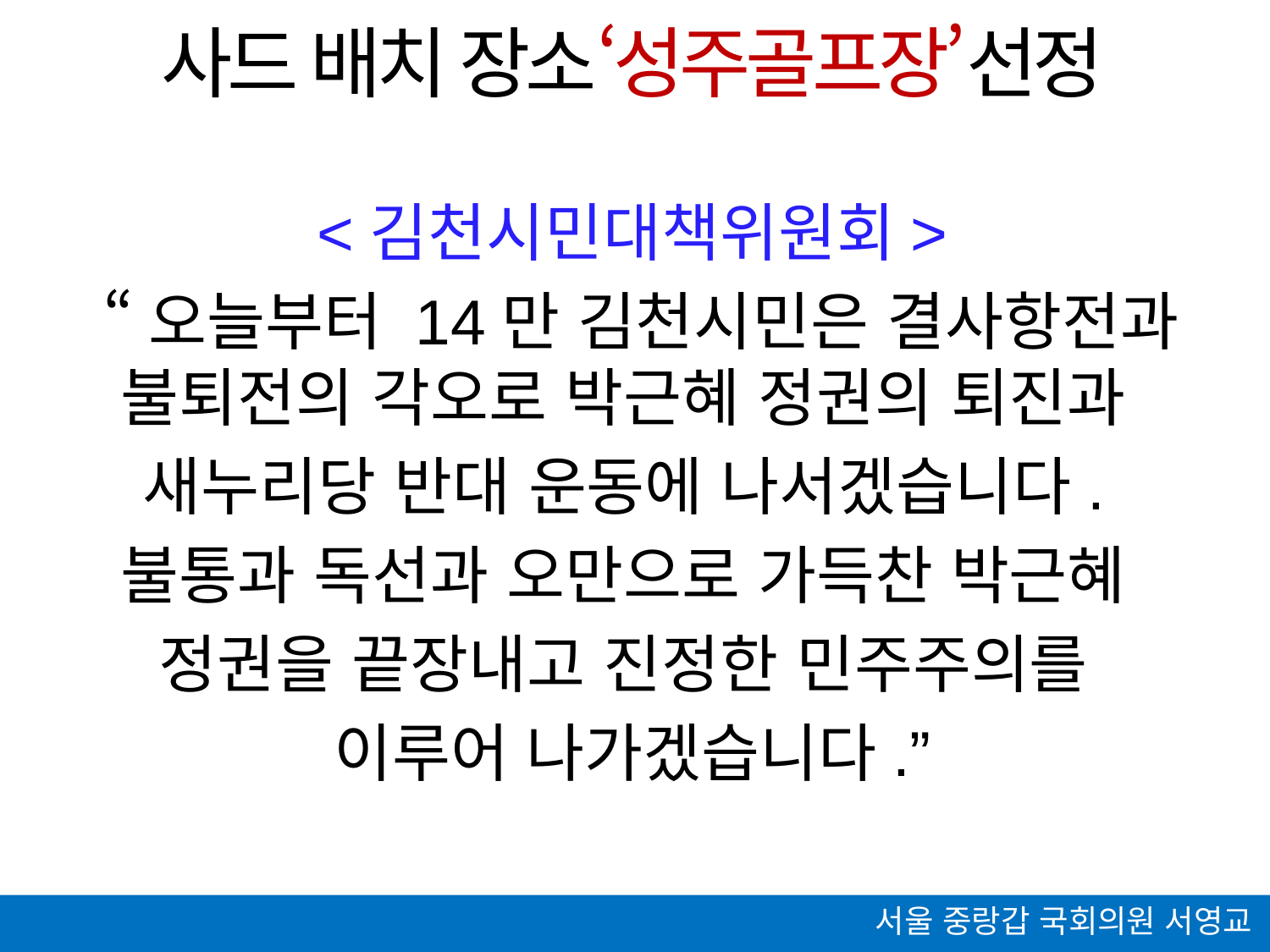

# 사드 배치 장소‘성주골프장’선정
<김천시민대책위원회>
 “오늘부터 14만 김천시민은 결사항전과 불퇴전의 각오로 박근혜 정권의 퇴진과
새누리당 반대 운동에 나서겠습니다.
불통과 독선과 오만으로 가득찬 박근혜
정권을 끝장내고 진정한 민주주의를
이루어 나가겠습니다.”

서울 중랑갑 국회의원 서영교